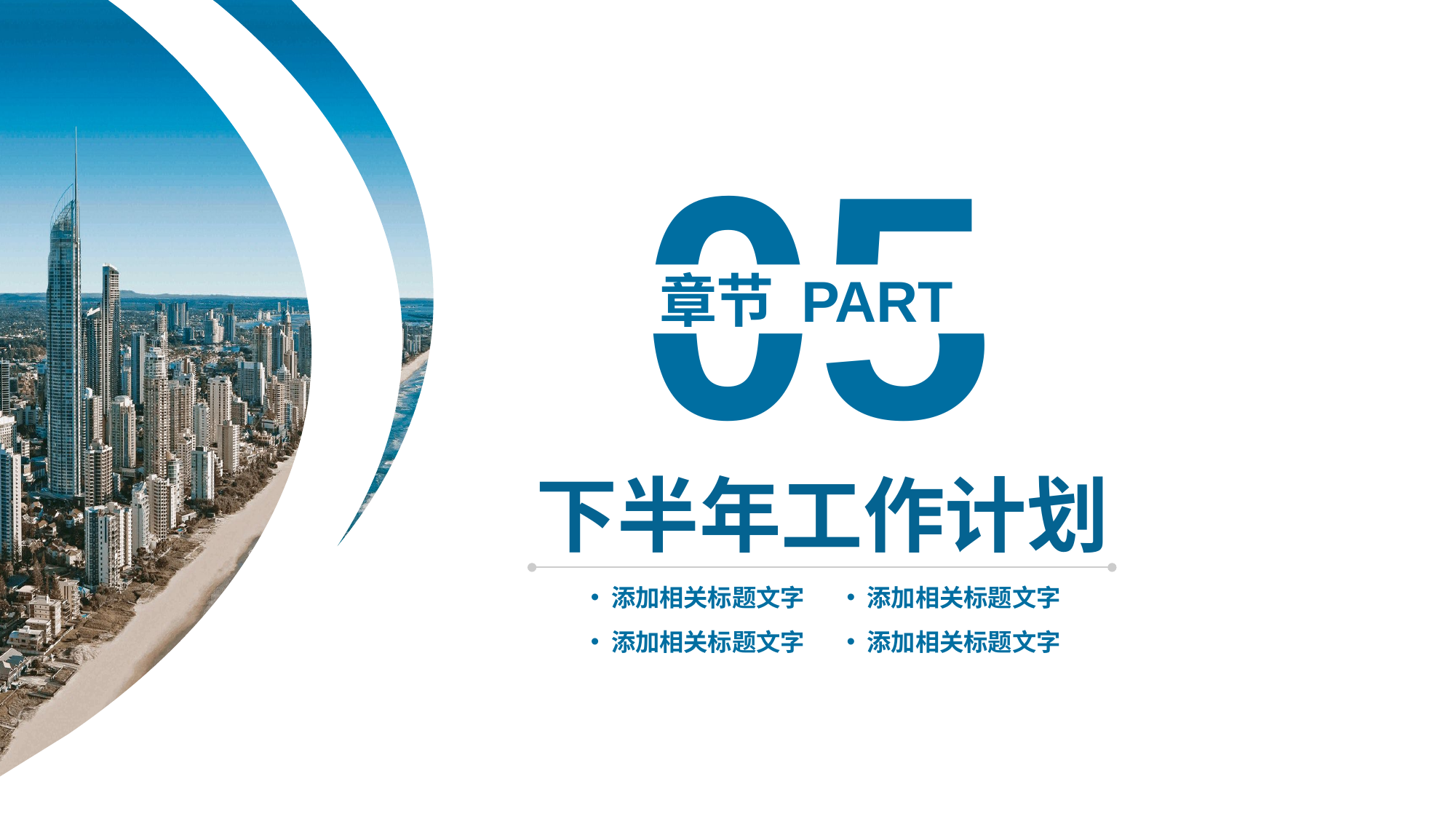

05
章节 PART
下半年工作计划
添加相关标题文字
添加相关标题文字
添加相关标题文字
添加相关标题文字